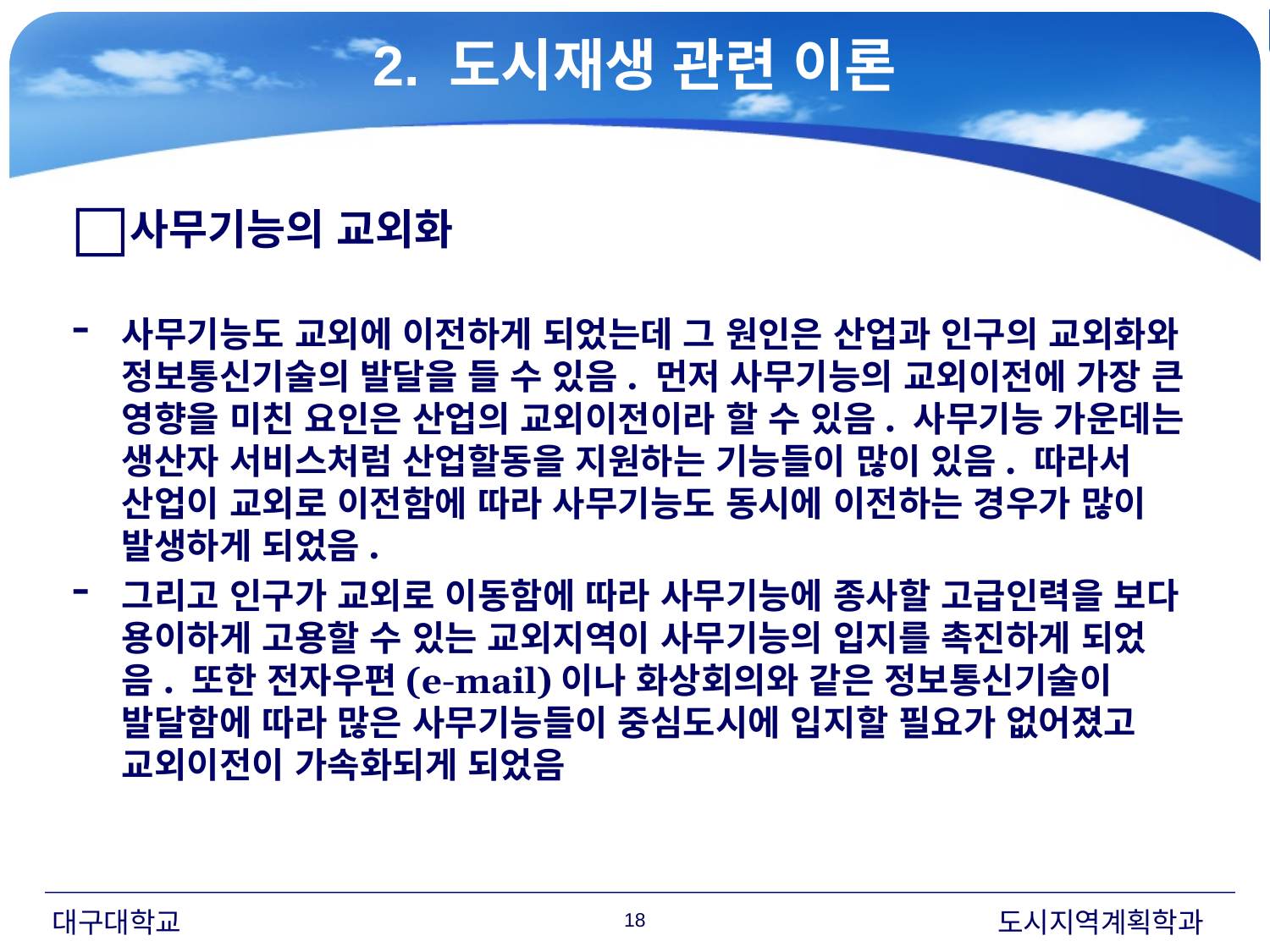

2. 도시재생 관련 이론
사무기능의 교외화

사무기능도 교외에 이전하게 되었는데 그 원인은 산업과 인구의 교외화와 정보통신기술의 발달을 들 수 있음. 먼저 사무기능의 교외이전에 가장 큰 영향을 미친 요인은 산업의 교외이전이라 할 수 있음. 사무기능 가운데는 생산자 서비스처럼 산업할동을 지원하는 기능들이 많이 있음. 따라서 산업이 교외로 이전함에 따라 사무기능도 동시에 이전하는 경우가 많이 발생하게 되었음.
그리고 인구가 교외로 이동함에 따라 사무기능에 종사할 고급인력을 보다 용이하게 고용할 수 있는 교외지역이 사무기능의 입지를 촉진하게 되었음. 또한 전자우편(e-mail)이나 화상회의와 같은 정보통신기술이 발달함에 따라 많은 사무기능들이 중심도시에 입지할 필요가 없어졌고 교외이전이 가속화되게 되었음